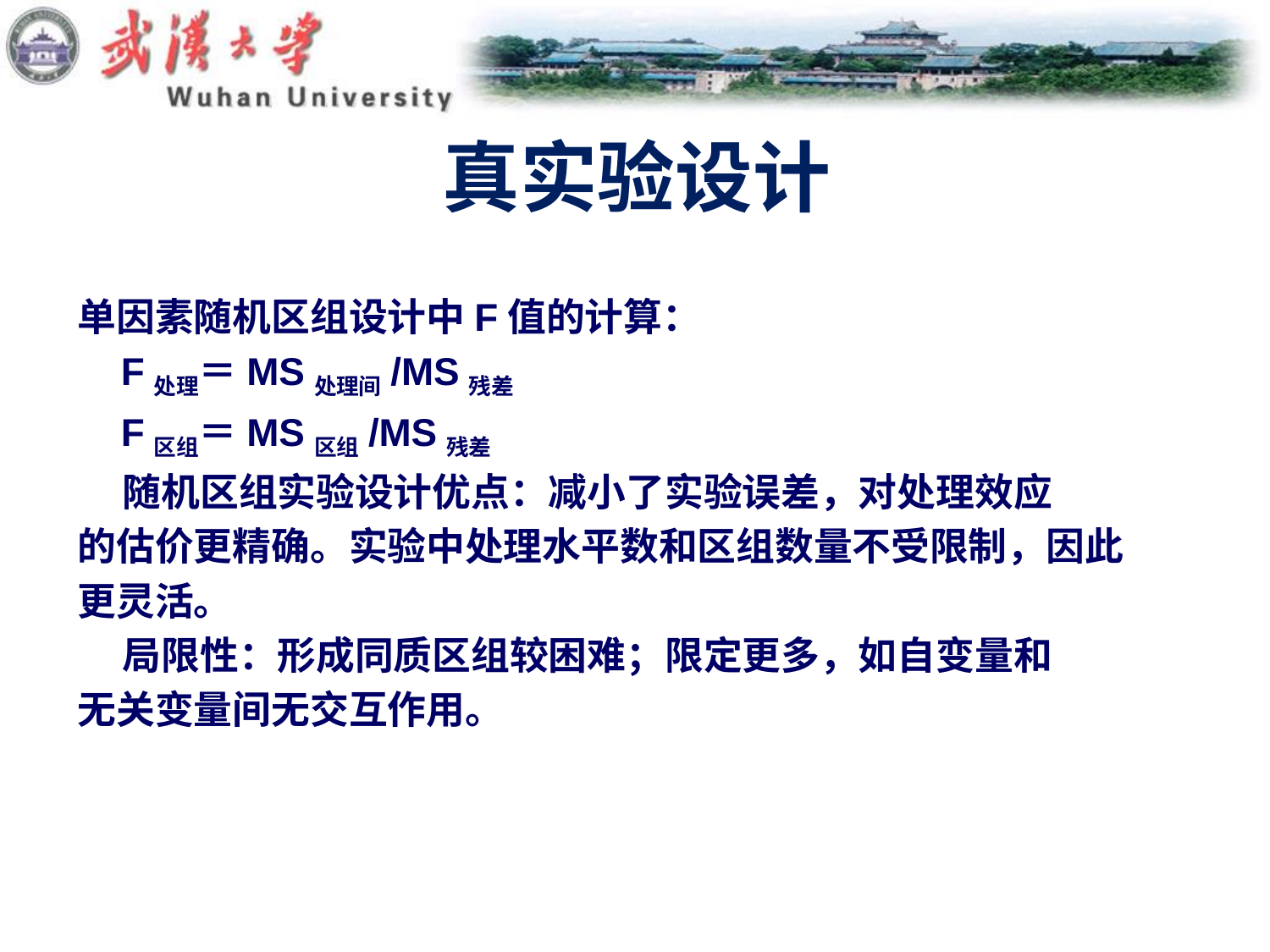

# 真实验设计
单因素随机区组设计中F值的计算：
    F处理＝MS处理间/MS残差
    F区组＝MS区组/MS残差
    随机区组实验设计优点：减小了实验误差，对处理效应
的估价更精确。实验中处理水平数和区组数量不受限制，因此
更灵活。
    局限性：形成同质区组较困难；限定更多，如自变量和
无关变量间无交互作用。